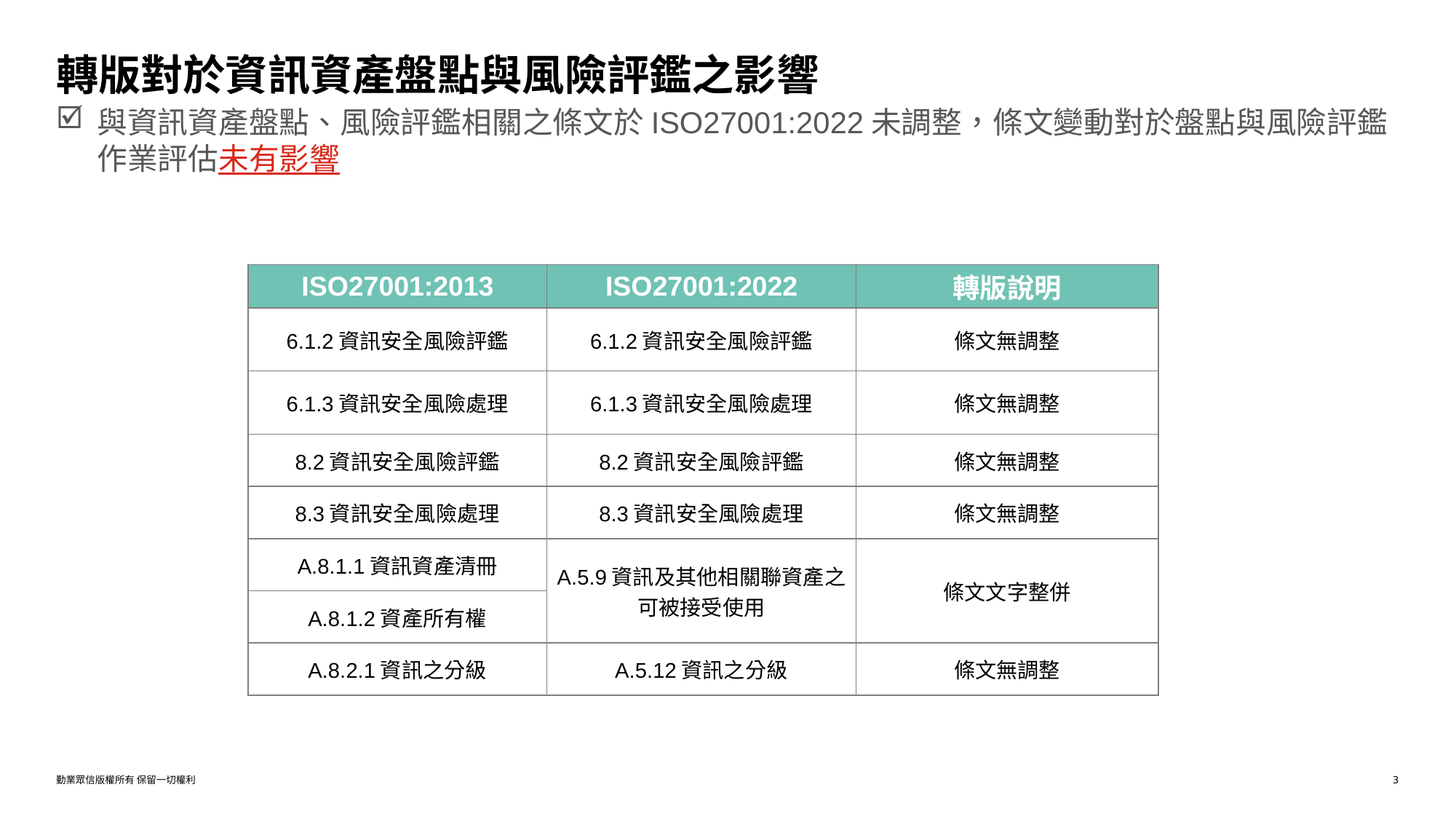

# 轉版對於資訊資產盤點與風險評鑑之影響
與資訊資產盤點、風險評鑑相關之條文於ISO27001:2022未調整，條文變動對於盤點與風險評鑑作業評估未有影響
| ISO27001:2013 | ISO27001:2022 | 轉版說明 |
| --- | --- | --- |
| 6.1.2資訊安全風險評鑑 | 6.1.2資訊安全風險評鑑 | 條文無調整 |
| 6.1.3資訊安全風險處理 | 6.1.3資訊安全風險處理 | 條文無調整 |
| 8.2資訊安全風險評鑑 | 8.2資訊安全風險評鑑 | 條文無調整 |
| 8.3資訊安全風險處理 | 8.3資訊安全風險處理 | 條文無調整 |
| A.8.1.1資訊資產清冊 | A.5.9資訊及其他相關聯資產之可被接受使用 | 條文文字整併 |
| A.8.1.2資產所有權 |  |  |
| A.8.2.1資訊之分級 | A.5.12資訊之分級 | 條文無調整 |
P. 20